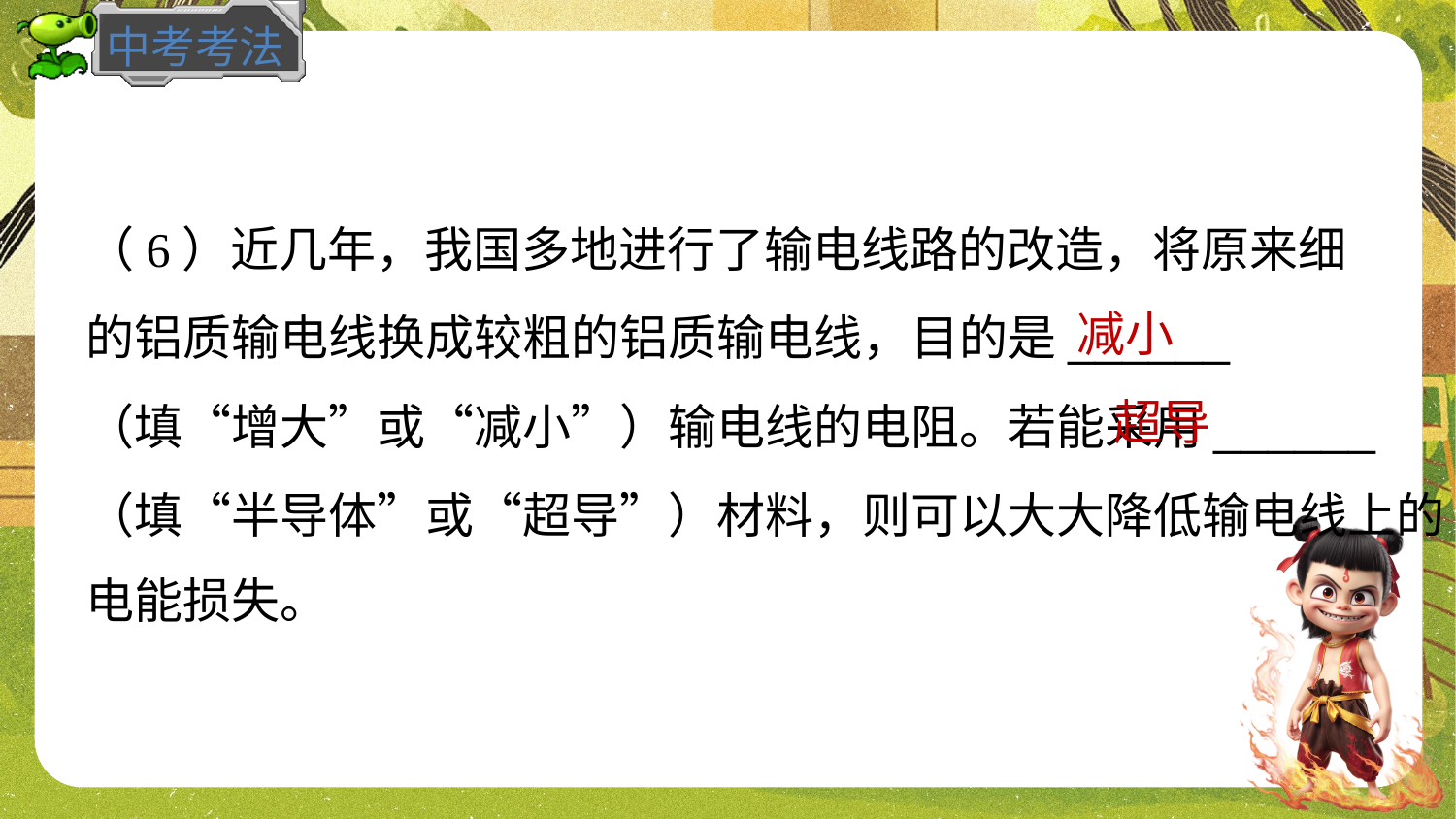

（6）近几年，我国多地进行了输电线路的改造，将原来细
的铝质输电线换成较粗的铝质输电线，目的是______
（填“增大”或“减小”）输电线的电阻。若能采用______
（填“半导体”或“超导”）材料，则可以大大降低输电线上的
电能损失。
减小
超导